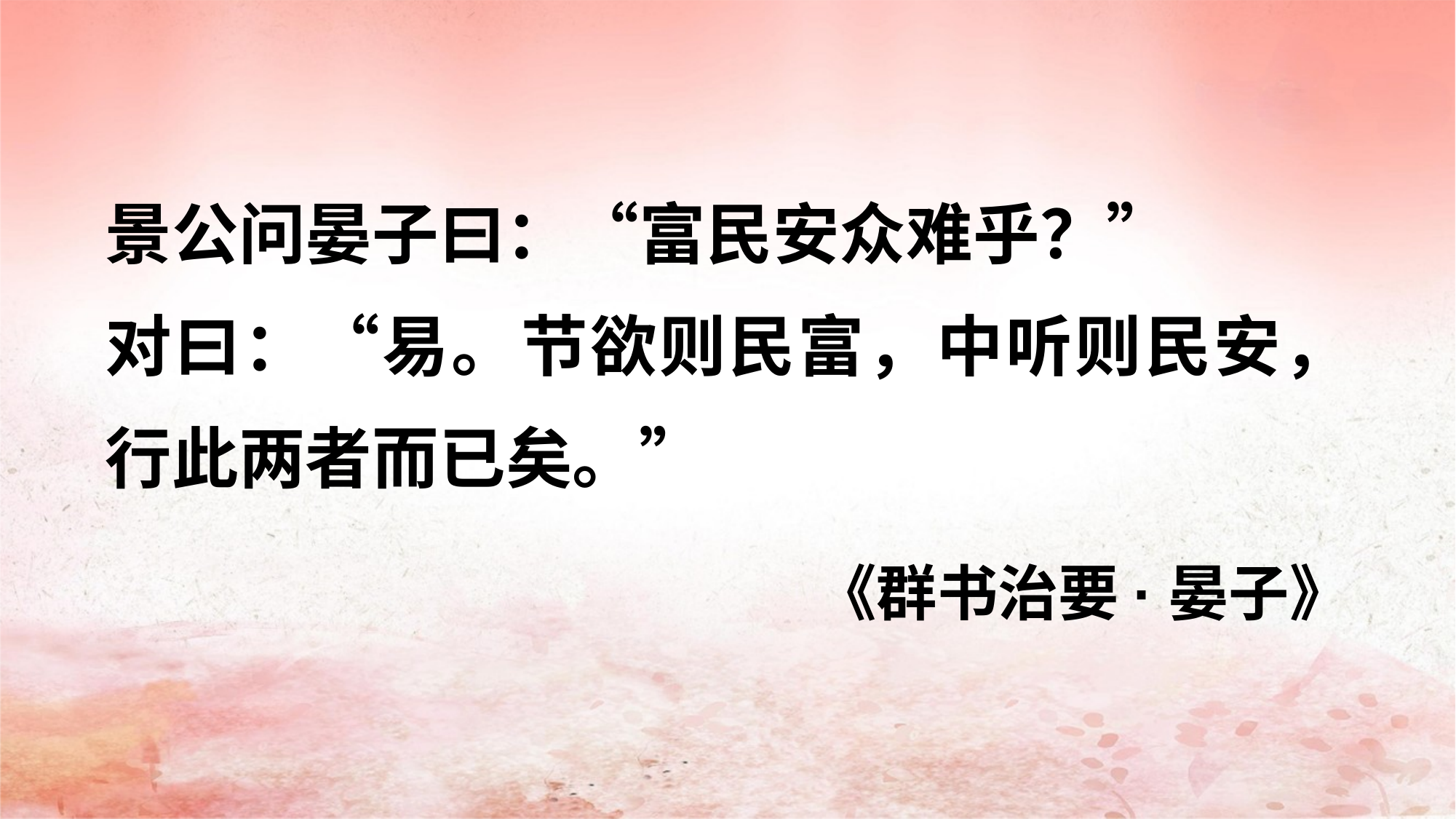

景公问晏子曰：“富民安众难乎？”
对曰：“易。节欲则民富，中听则民安，行此两者而已矣。”
《群书治要·晏子》